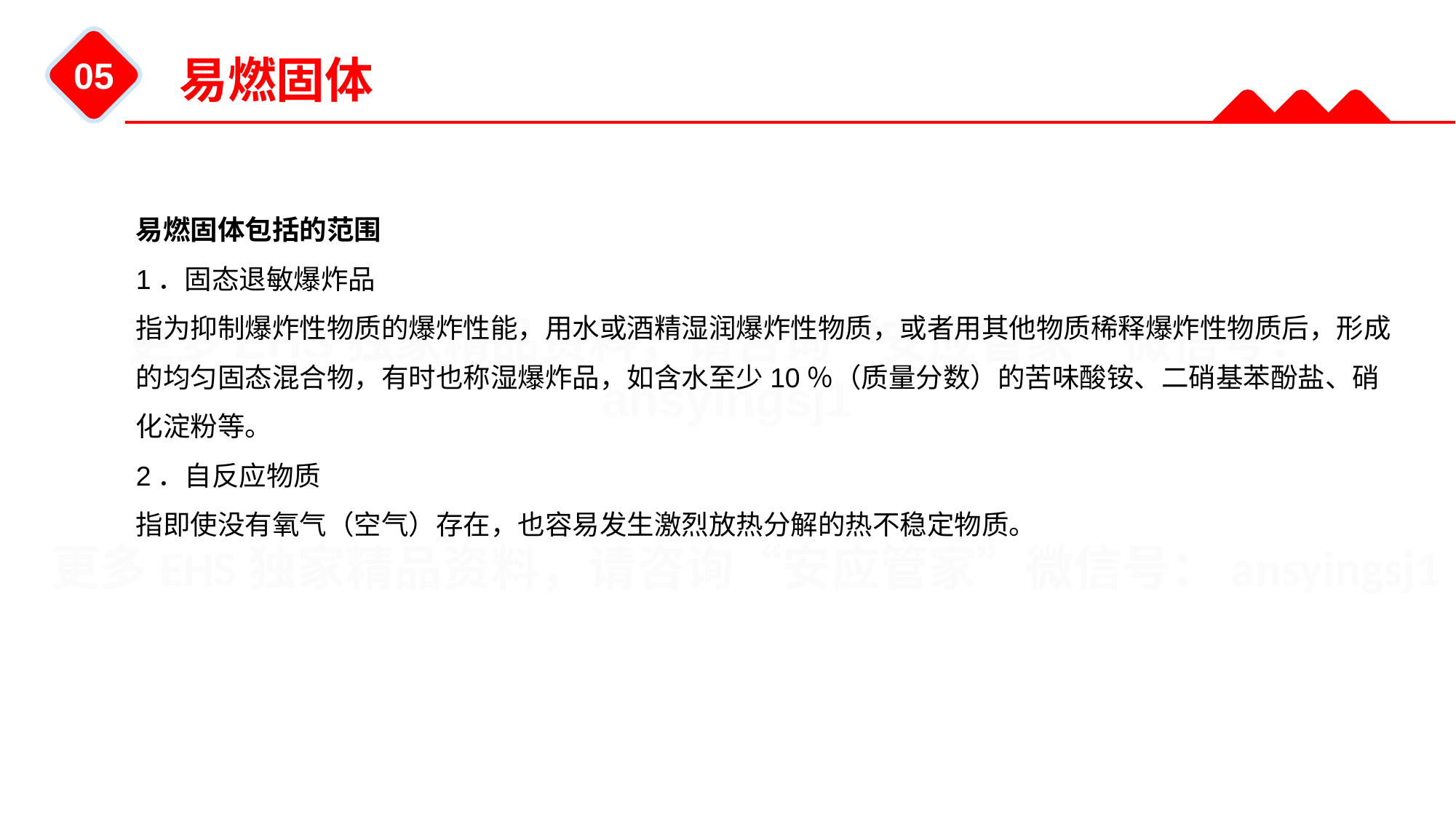

易燃固体
05

易燃固体包括的范围
1．固态退敏爆炸品
指为抑制爆炸性物质的爆炸性能，用水或酒精湿润爆炸性物质，或者用其他物质稀释爆炸性物质后，形成的均匀固态混合物，有时也称湿爆炸品，如含水至少10％（质量分数）的苦味酸铵、二硝基苯酚盐、硝化淀粉等。
2．自反应物质
指即使没有氧气（空气）存在，也容易发生激烈放热分解的热不稳定物质。